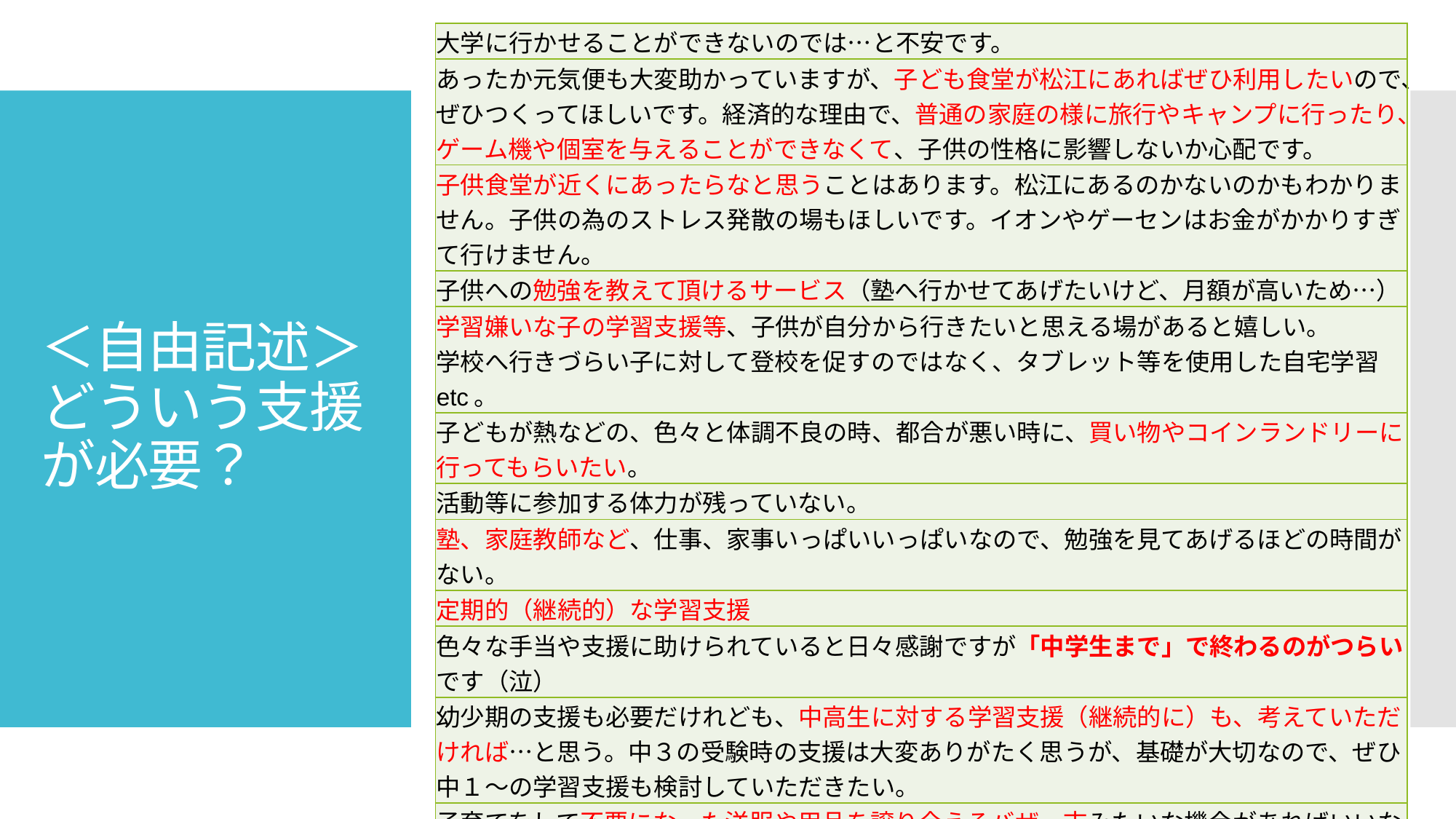

| 大学に行かせることができないのでは…と不安です。 |
| --- |
| あったか元気便も大変助かっていますが、子ども食堂が松江にあればぜひ利用したいので、ぜひつくってほしいです。経済的な理由で、普通の家庭の様に旅行やキャンプに行ったり、ゲーム機や個室を与えることができなくて、子供の性格に影響しないか心配です。 |
| 子供食堂が近くにあったらなと思うことはあります。松江にあるのかないのかもわかりません。子供の為のストレス発散の場もほしいです。イオンやゲーセンはお金がかかりすぎて行けません。 |
| 子供への勉強を教えて頂けるサービス（塾へ行かせてあげたいけど、月額が高いため…） |
| 学習嫌いな子の学習支援等、子供が自分から行きたいと思える場があると嬉しい。 学校へ行きづらい子に対して登校を促すのではなく、タブレット等を使用した自宅学習etc。 |
| 子どもが熱などの、色々と体調不良の時、都合が悪い時に、買い物やコインランドリーに行ってもらいたい。 |
| 活動等に参加する体力が残っていない。 |
| 塾、家庭教師など、仕事、家事いっぱいいっぱいなので、勉強を見てあげるほどの時間がない。 |
| 定期的（継続的）な学習支援 |
| 色々な手当や支援に助けられていると日々感謝ですが「中学生まで」で終わるのがつらいです（泣） |
| 幼少期の支援も必要だけれども、中高生に対する学習支援（継続的に）も、考えていただければ…と思う。中３の受験時の支援は大変ありがたく思うが、基礎が大切なので、ぜひ中１～の学習支援も検討していただきたい。 |
| 子育てをして不要になった洋服や用品を譲り合えるバザー市みたいな機会があればいいなと思います。近所に休みの日や長期休みの時に遊べる場所がないです。 |
| 子供が高校生になって教育費にすごくお金がかかるようになった。授業料は無料でも、月にかかるお金が多くなった。児童手当もなくなったのに。又、給食もないので、栄養面が多種なおかずを作れる訳でもないので、まだまだ育ち盛りなのに心配です。 |
| きょうだいの入学が重なると自転車等を買う必要があるが結構な値段がする。ゆずりうけれる場やサービスがあると大変助かるなと感じます。 |
# ＜自由記述＞どういう支援が必要？